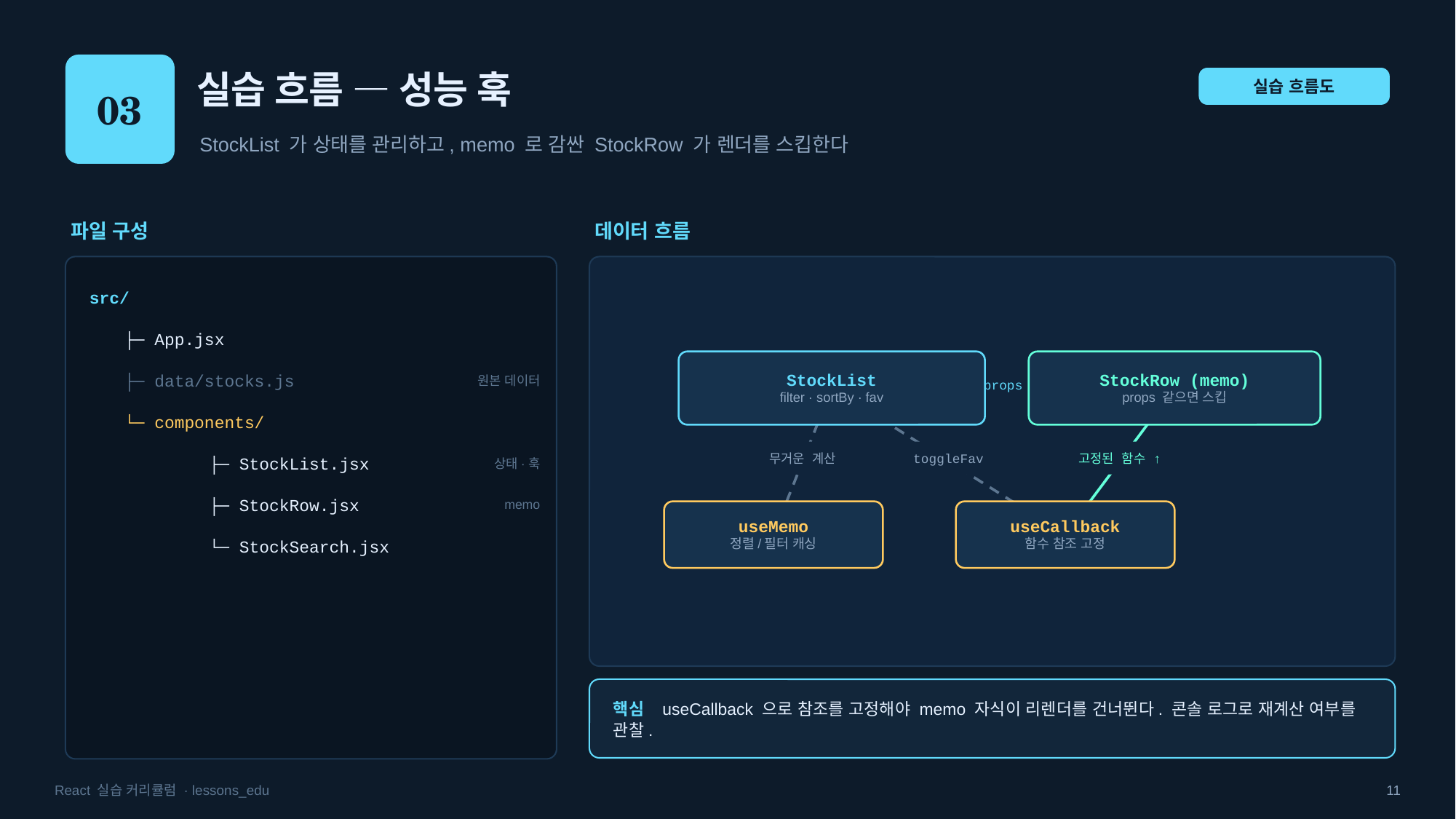

03
실습 흐름 — 성능 훅
실습 흐름도
StockList 가 상태를 관리하고, memo 로 감싼 StockRow 가 렌더를 스킵한다
파일 구성
데이터 흐름

src/
├─ App.jsx

StockList
filter · sortBy · fav

StockRow (memo)
props 같으면 스킵
├─ data/stocks.js
원본 데이터
props
└─ components/
무거운 계산
toggleFav
고정된 함수 ↑
     ├─ StockList.jsx
상태·훅
     ├─ StockRow.jsx
memo

useMemo
정렬/필터 캐싱

useCallback
함수 참조 고정
     └─ StockSearch.jsx

핵심   useCallback 으로 참조를 고정해야 memo 자식이 리렌더를 건너뛴다. 콘솔 로그로 재계산 여부를 관찰.
React 실습 커리큘럼 · lessons_edu
11